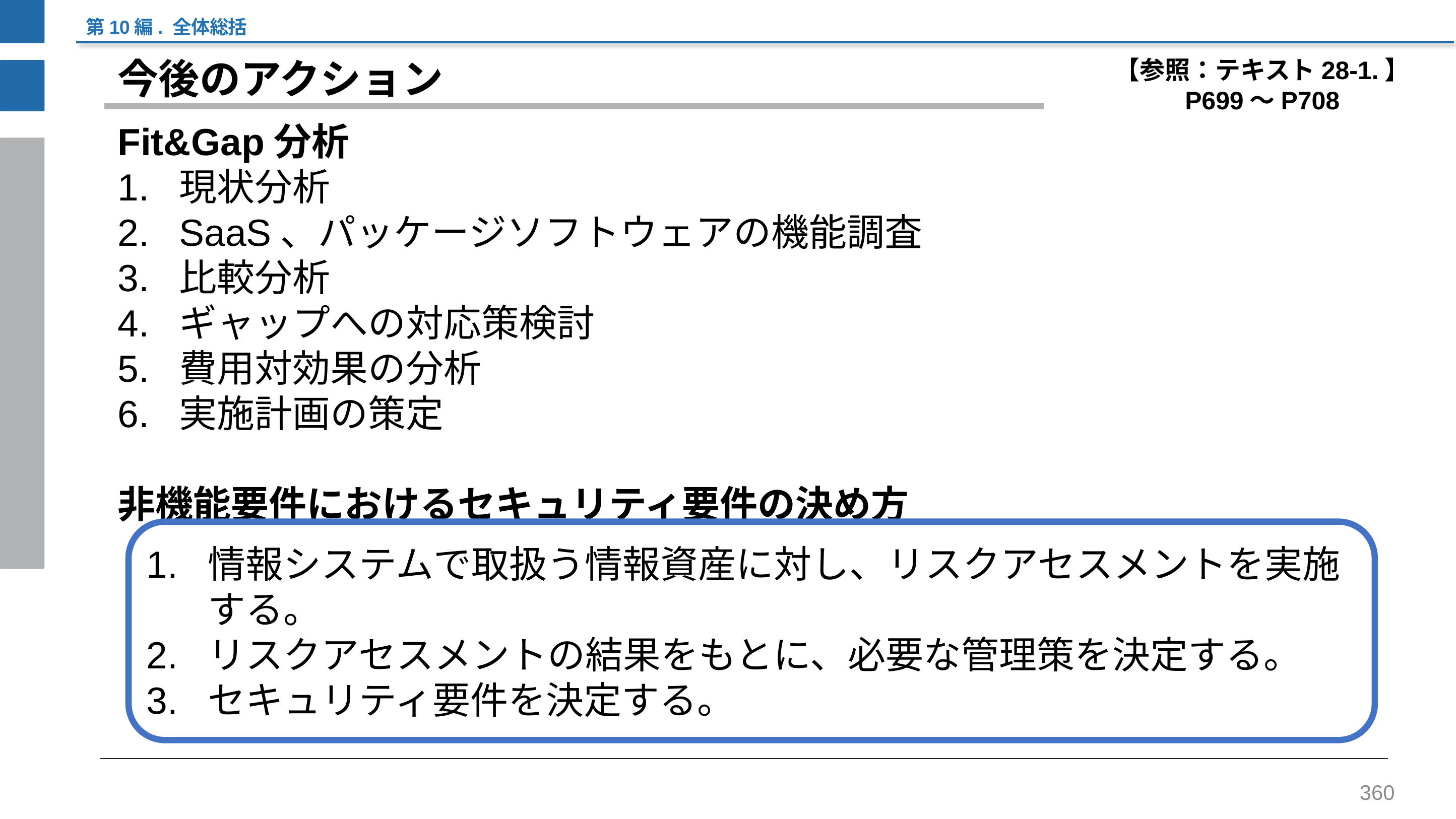

第10編. 全体総括
【参照：テキスト28-1.】
P699～P708
今後のアクション
Fit&Gap分析
現状分析
SaaS、パッケージソフトウェアの機能調査
比較分析
ギャップへの対応策検討
費用対効果の分析
実施計画の策定

非機能要件におけるセキュリティ要件の決め方

情報システムで取扱う情報資産に対し、リスクアセスメントを実施する。
リスクアセスメントの結果をもとに、必要な管理策を決定する。
セキュリティ要件を決定する。
360